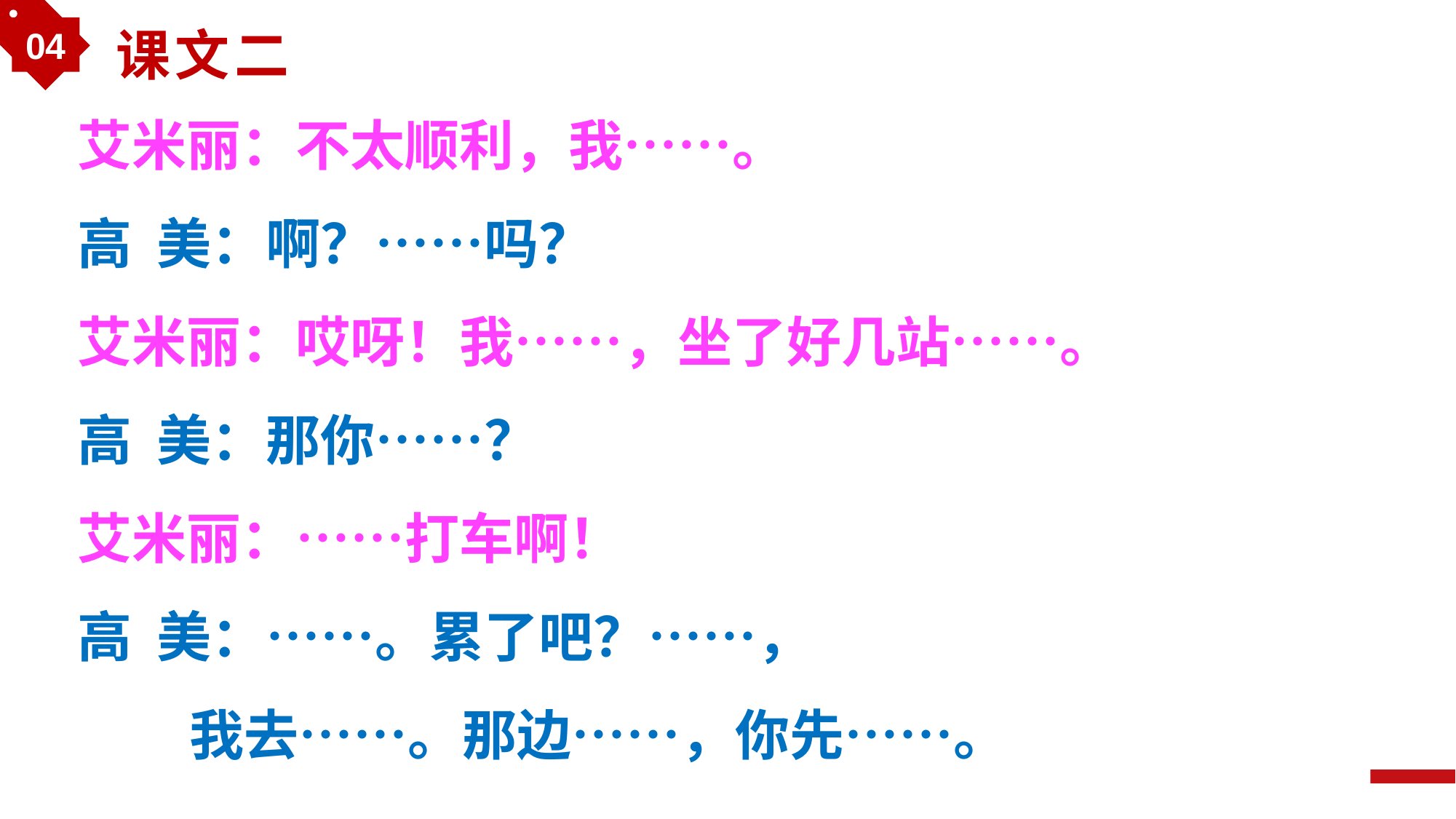

04
课文二
艾米丽：不太顺利，我……。
高  美：啊？……吗？
艾米丽：哎呀！我……，坐了好几站……。
高  美：那你……？
艾米丽：……打车啊！
高  美：……。累了吧？……，
        我去……。那边……，你先……。